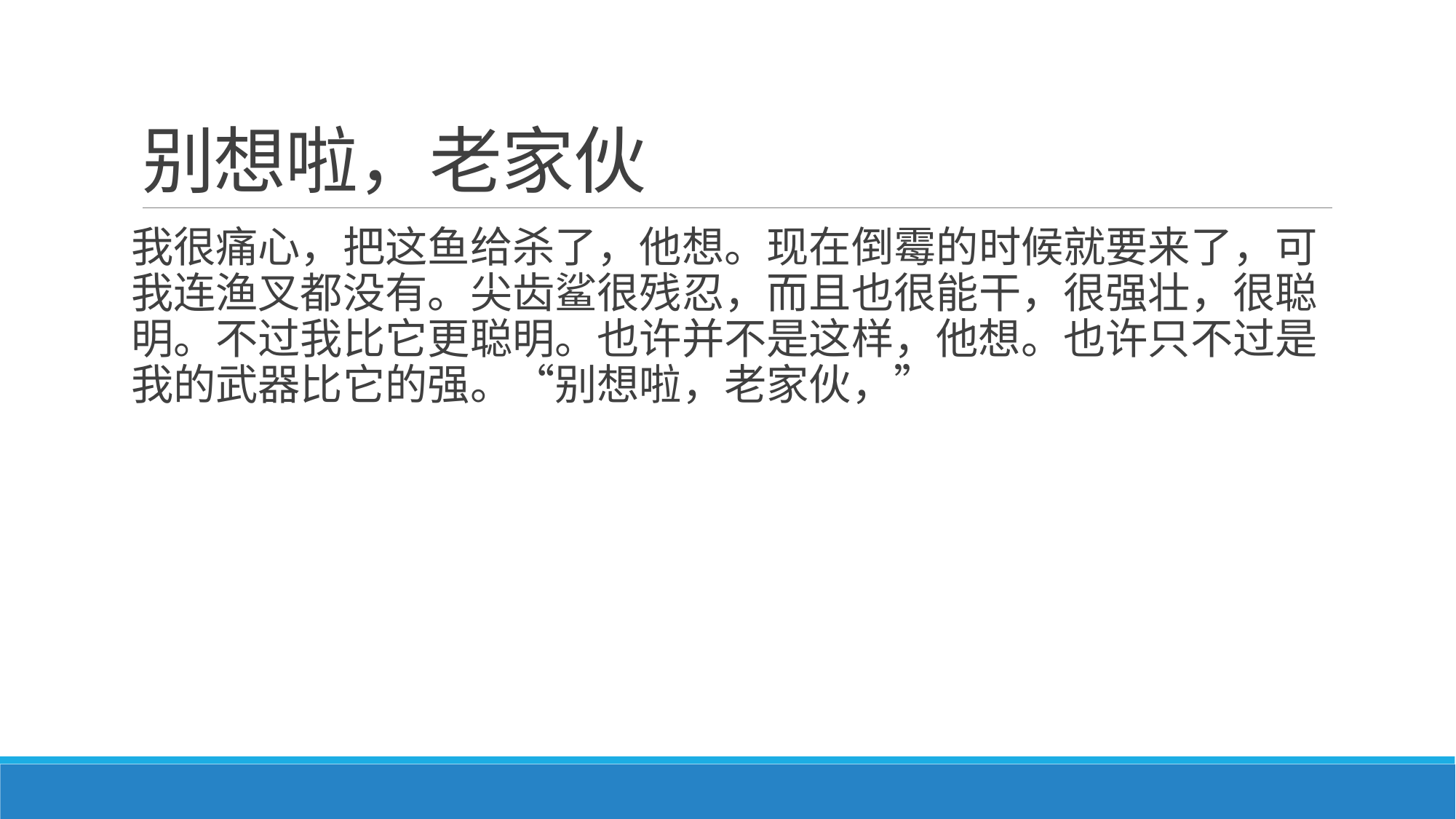

# 别想啦，老家伙
我很痛心，把这鱼给杀了，他想。现在倒霉的时候就要来了，可我连渔叉都没有。尖齿鲨很残忍，而且也很能干，很强壮，很聪明。不过我比它更聪明。也许并不是这样，他想。也许只不过是我的武器比它的强。“别想啦，老家伙，”